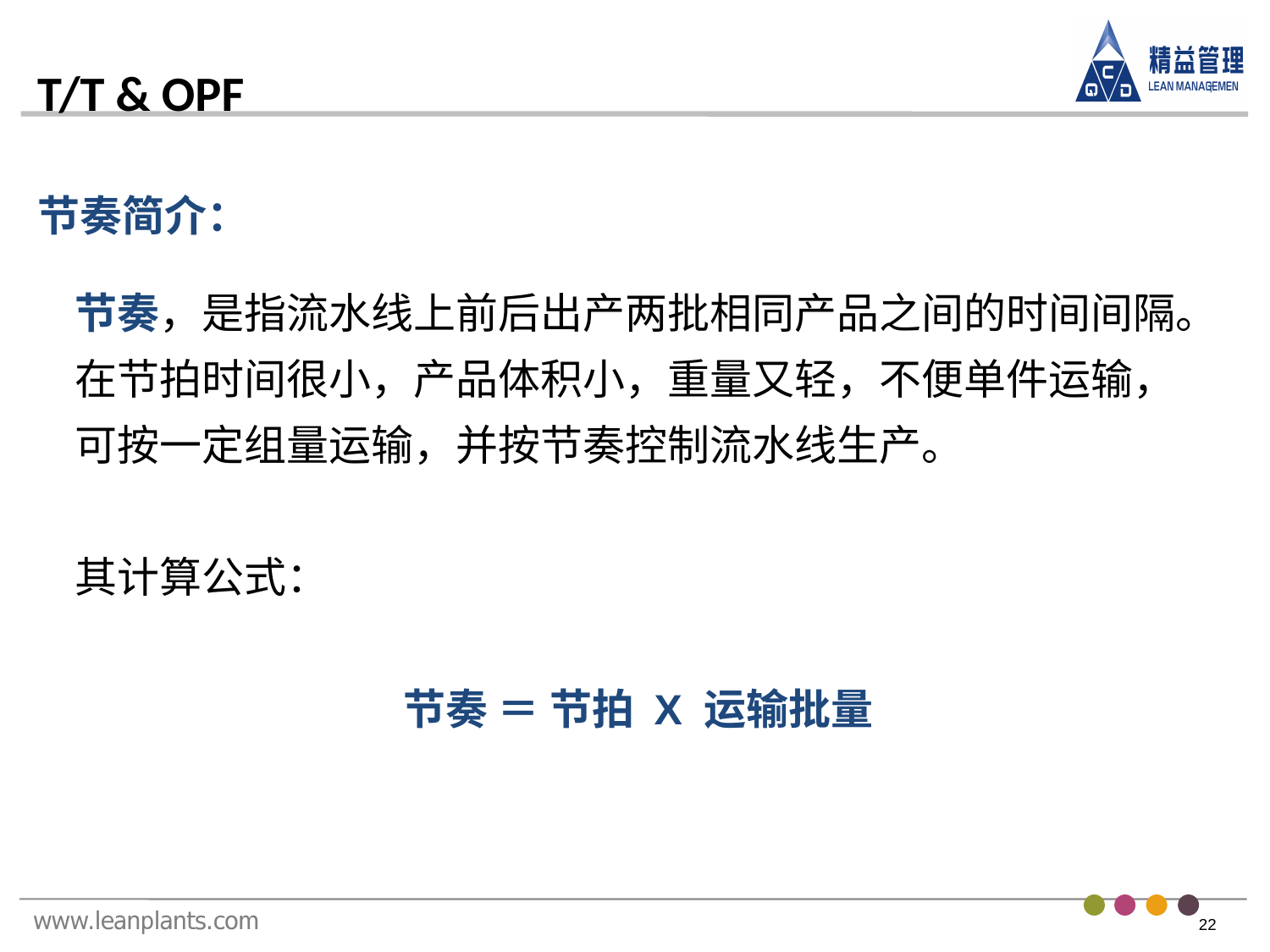

节奏简介：
节奏，是指流水线上前后出产两批相同产品之间的时间间隔。在节拍时间很小，产品体积小，重量又轻，不便单件运输，可按一定组量运输，并按节奏控制流水线生产。

其计算公式：

节奏 ＝ 节拍 X 运输批量